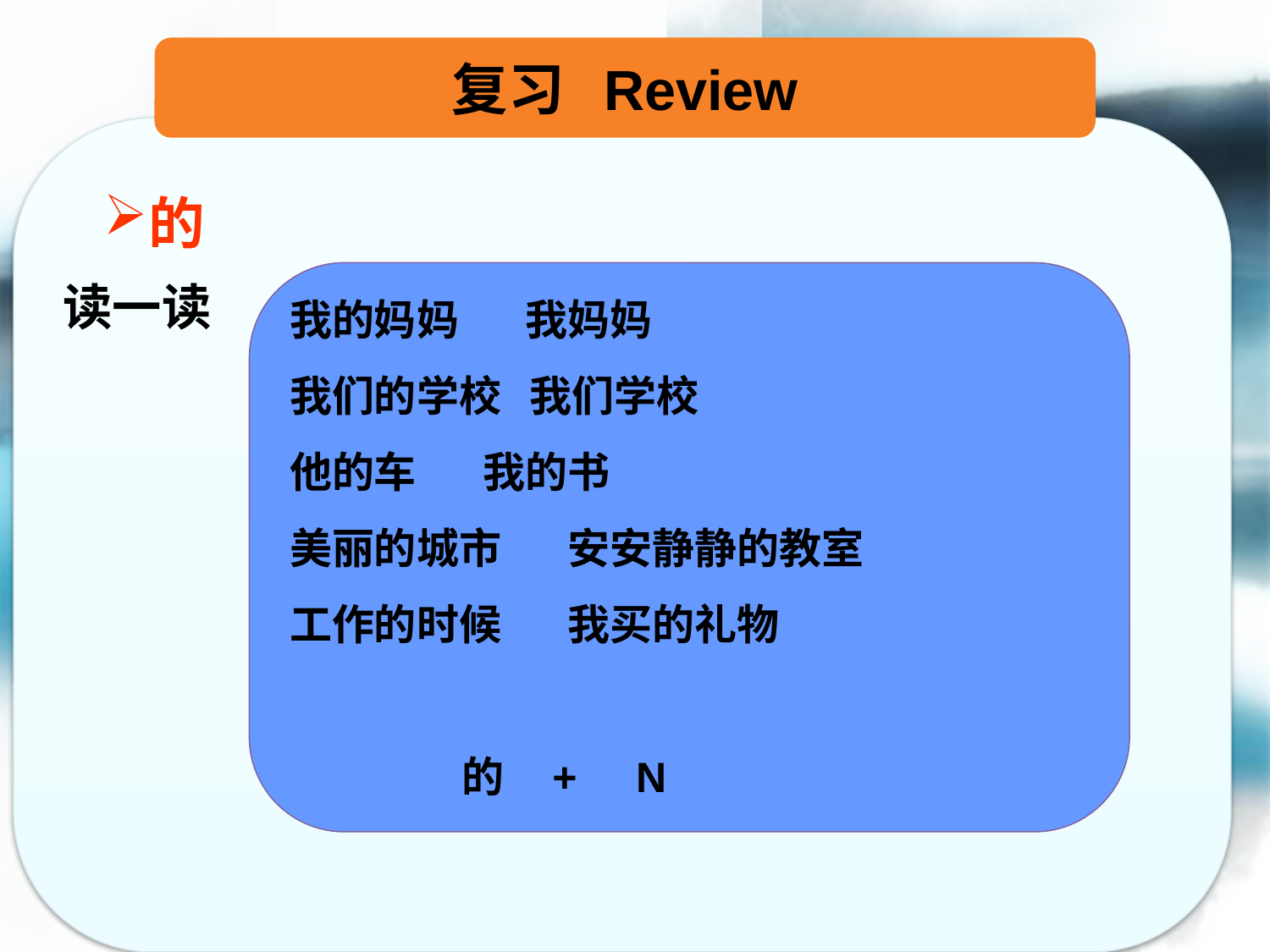

复习  Review

的

我的妈妈       我妈妈
我们的学校   我们学校
他的车       我的书
美丽的城市       安安静静的教室
工作的时候       我买的礼物

                 的    +     N

读一读